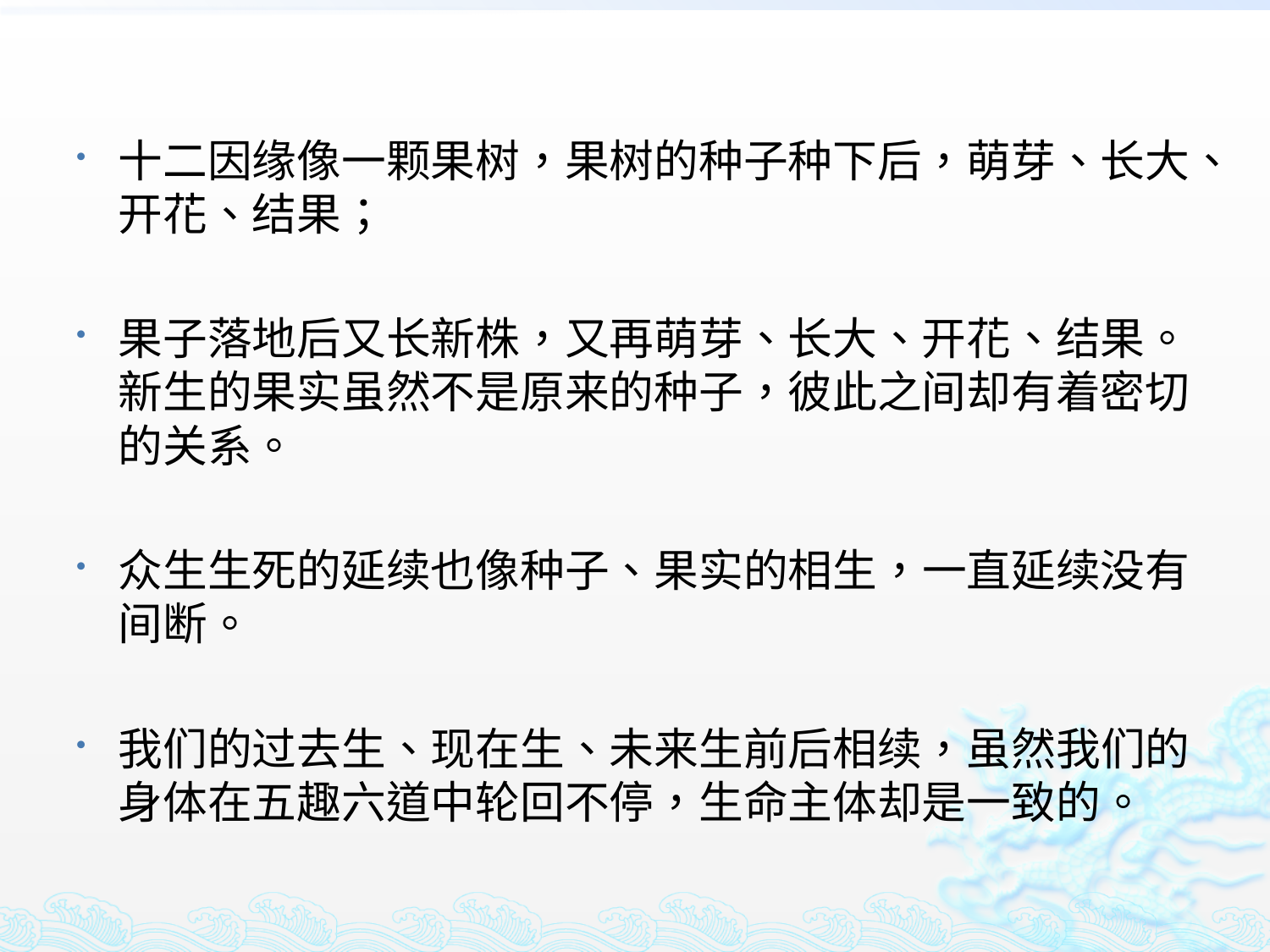

十二因缘像一颗果树，果树的种子种下后，萌芽、长大、开花、结果；

果子落地后又长新株，又再萌芽、长大、开花、结果。新生的果实虽然不是原来的种子，彼此之间却有着密切的关系。

众生生死的延续也像种子、果实的相生，一直延续没有间断。

我们的过去生、现在生、未来生前后相续，虽然我们的身体在五趣六道中轮回不停，生命主体却是一致的。